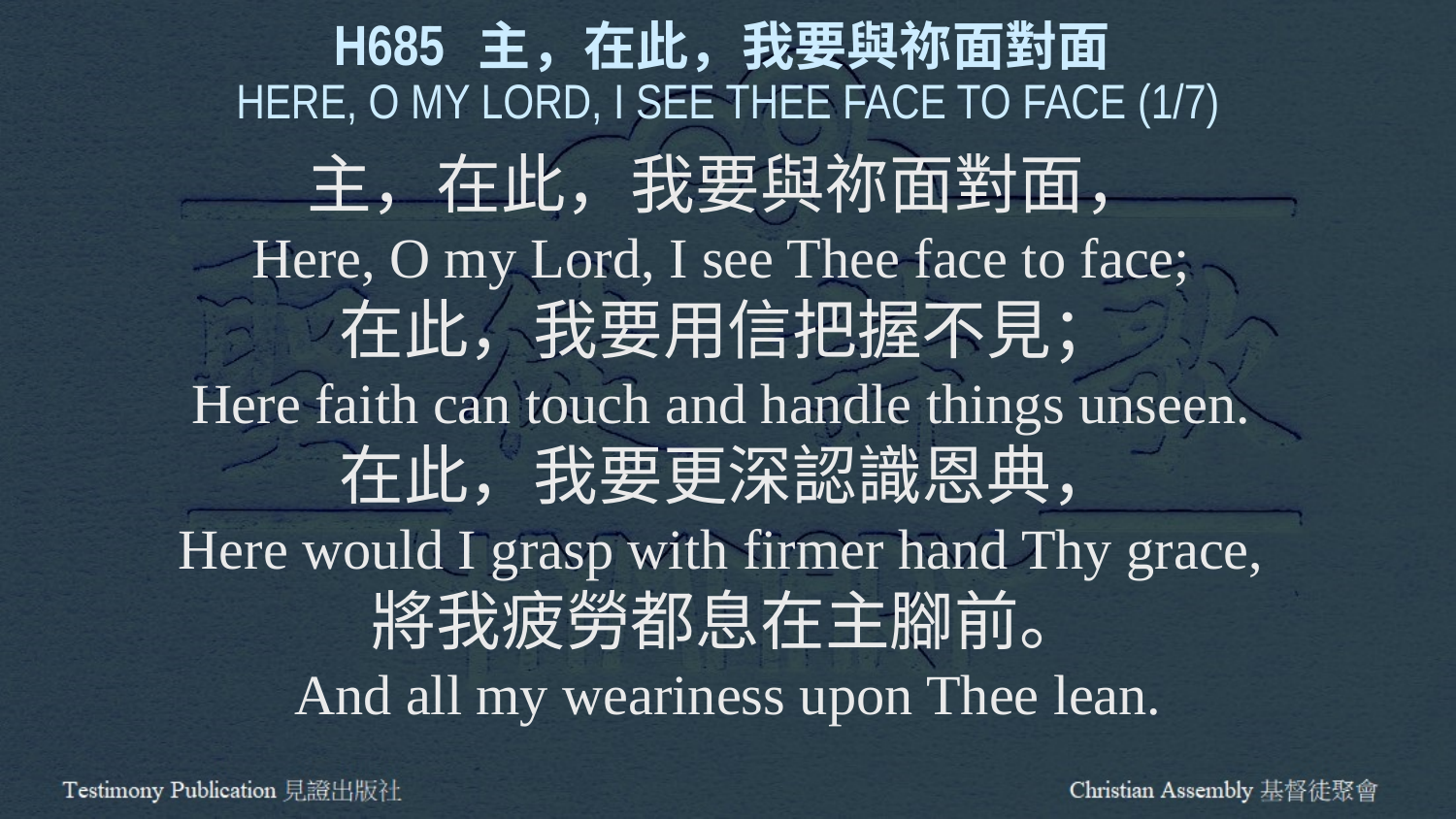

H685  主，在此，我要與祢面對面
HERE, O MY LORD, I SEE THEE FACE TO FACE (1/7)
主，在此，我要與祢面對面，
Here, O my Lord, I see Thee face to face;
在此，我要用信把握不見；
Here faith can touch and handle things unseen.
在此，我要更深認識恩典，
Here would I grasp with firmer hand Thy grace,
將我疲勞都息在主腳前。
And all my weariness upon Thee lean.